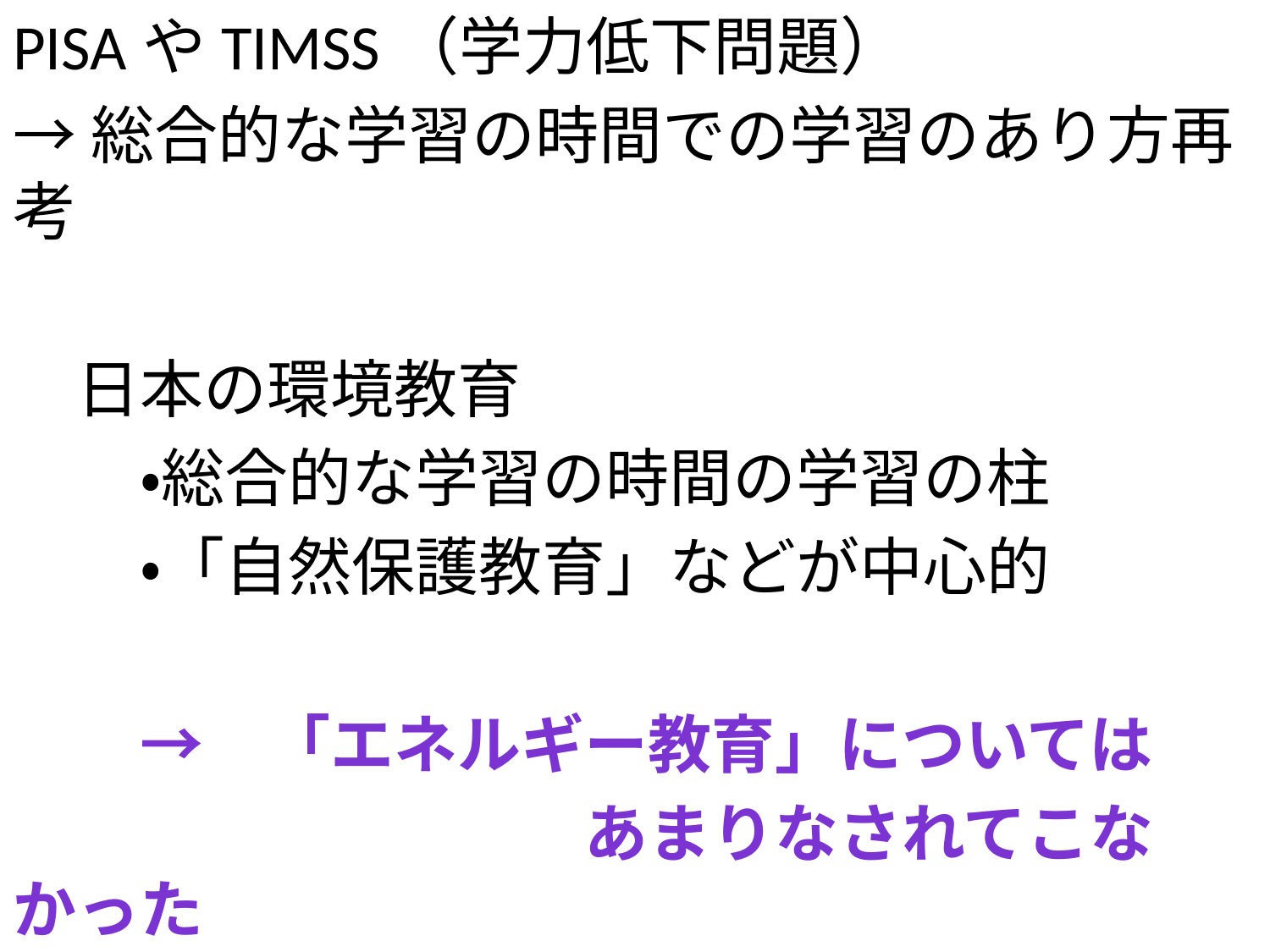

PISAやTIMSS（学力低下問題）
→総合的な学習の時間での学習のあり方再考

　日本の環境教育
　　・総合的な学習の時間の学習の柱
　　・「自然保護教育」などが中心的

　　→　「エネルギー教育」については
　　　　　　　　　あまりなされてこなかった